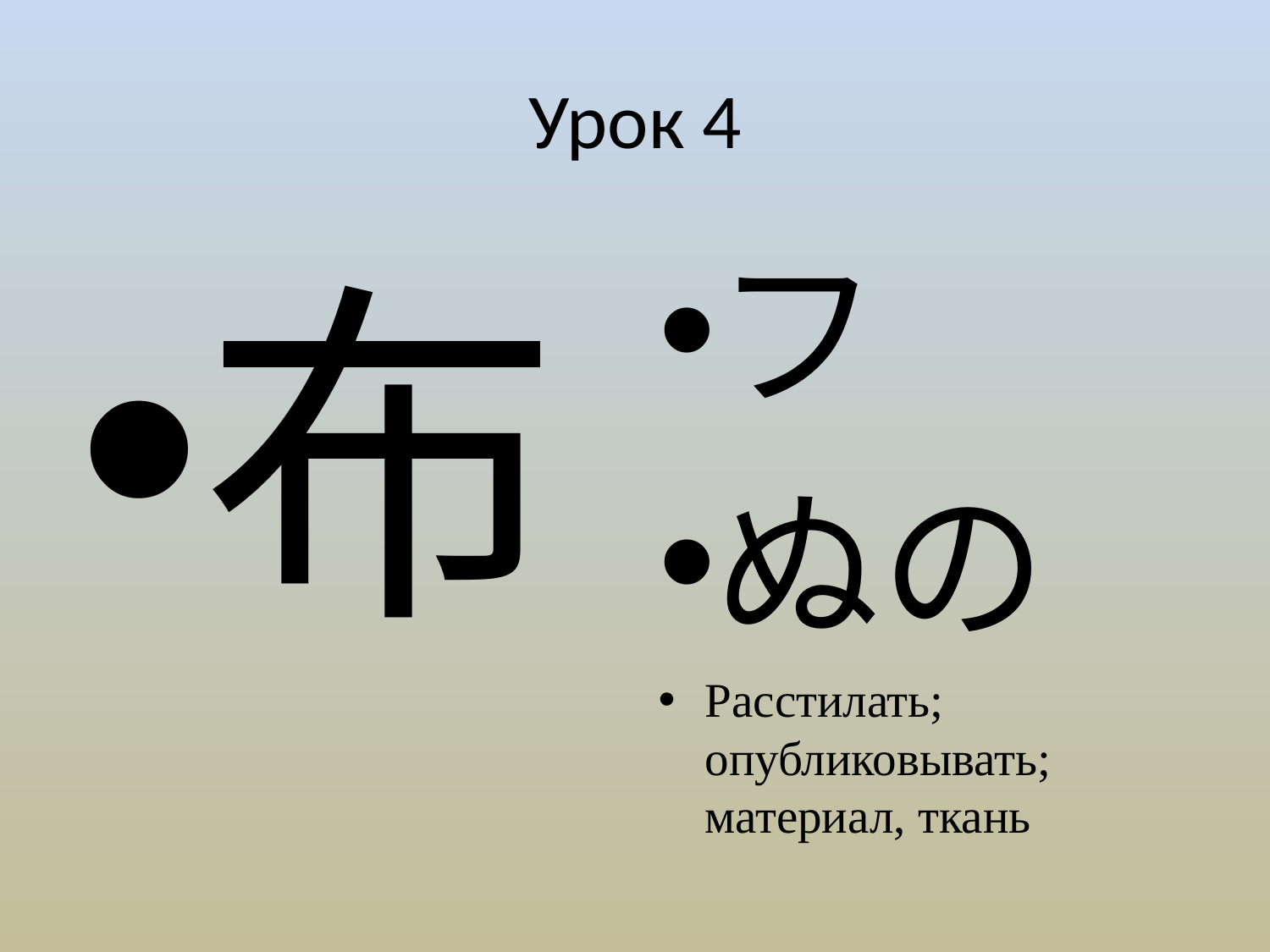

# Урок 4
布

フ
ぬの
Расстилать; опубликовывать; материал, ткань